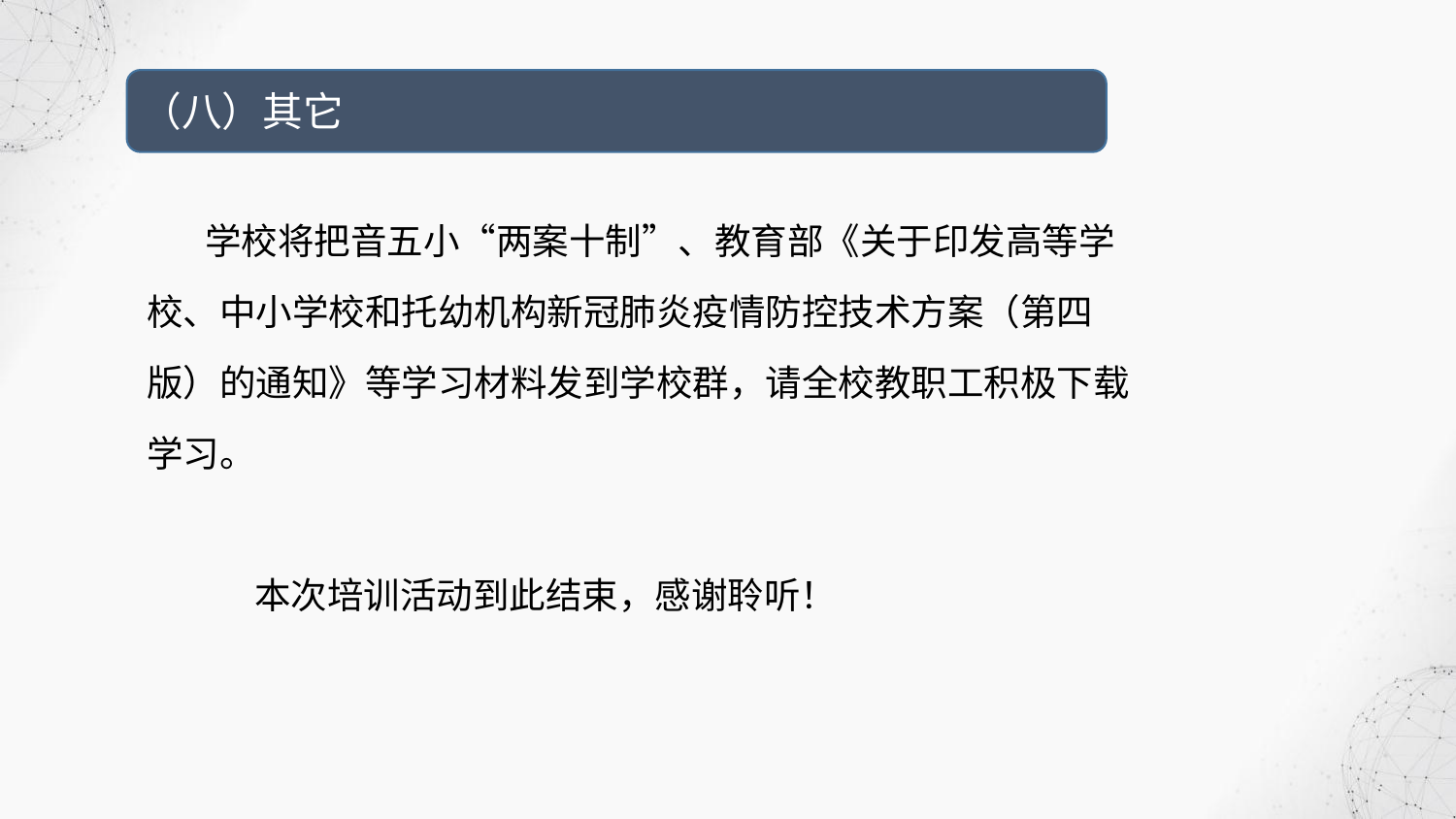

（八）其它
      学校将把音五小“两案十制”、教育部《关于印发高等学校、中小学校和托幼机构新冠肺炎疫情防控技术方案（第四版）的通知》等学习材料发到学校群，请全校教职工积极下载学习。

            本次培训活动到此结束，感谢聆听！